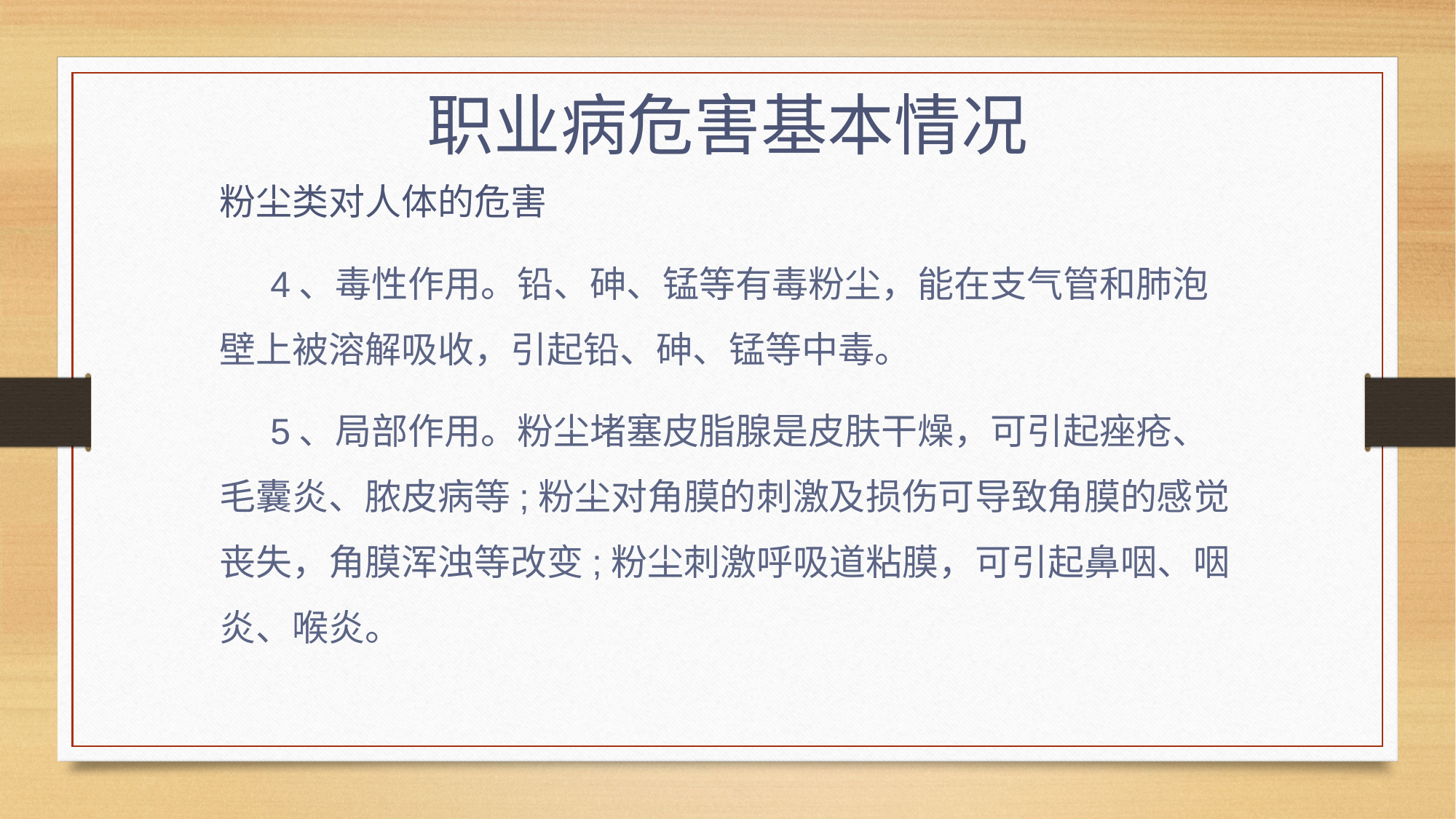

职业病危害基本情况
粉尘类对人体的危害
     4、毒性作用。铅、砷、锰等有毒粉尘，能在支气管和肺泡壁上被溶解吸收，引起铅、砷、锰等中毒。
     5、局部作用。粉尘堵塞皮脂腺是皮肤干燥，可引起痤疮、毛囊炎、脓皮病等;粉尘对角膜的刺激及损伤可导致角膜的感觉丧失，角膜浑浊等改变;粉尘刺激呼吸道粘膜，可引起鼻咽、咽炎、喉炎。